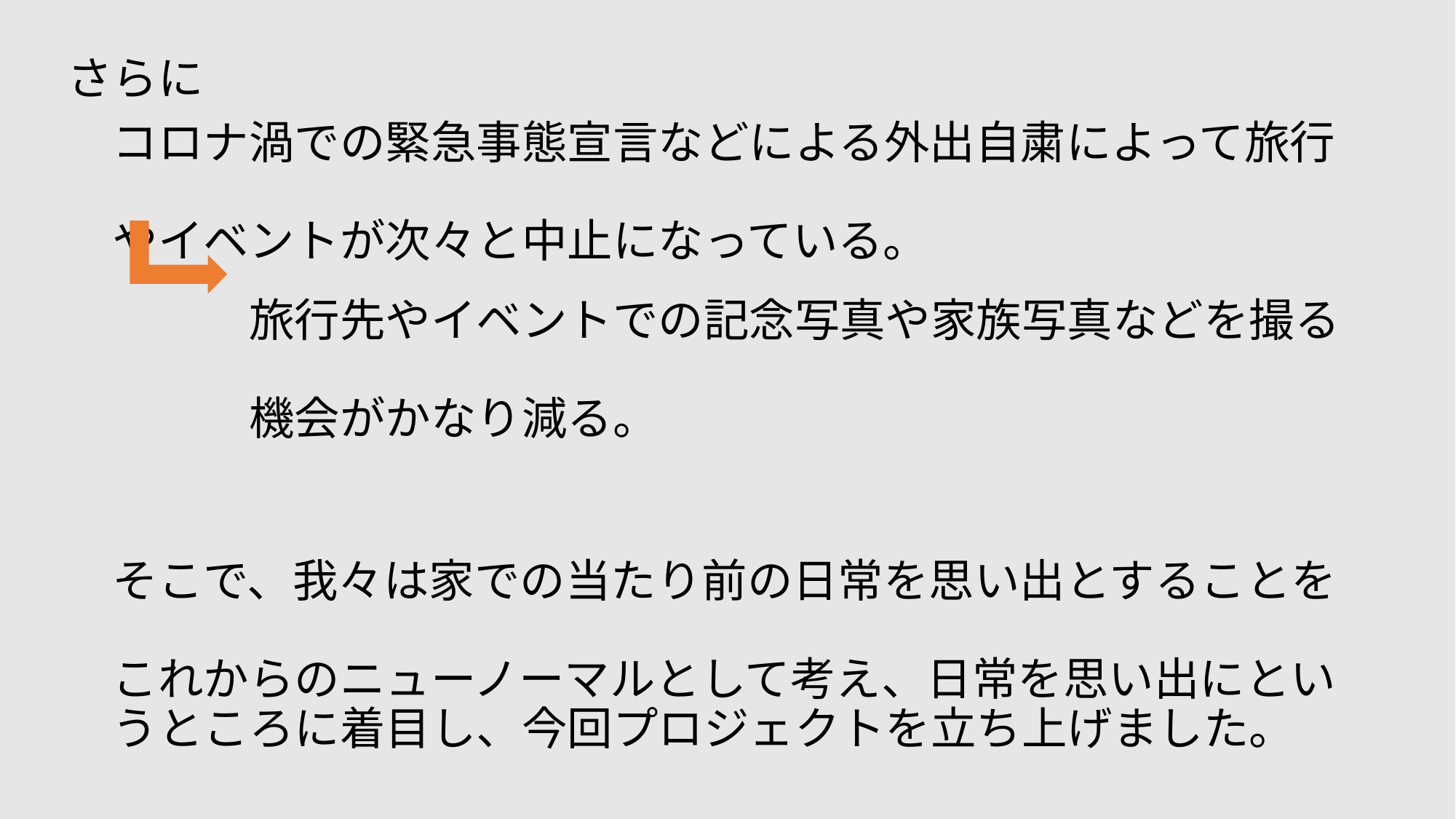

さらに
　コロナ渦での緊急事態宣言などによる外出自粛によって旅行　
　やイベントが次々と中止になっている。
　　　　旅行先やイベントでの記念写真や家族写真などを撮る　
　　　　機会がかなり減る。

　そこで、我々は家での当たり前の日常を思い出とすることを　
　これからのニューノーマルとして考え、日常を思い出にとい
　うところに着目し、今回プロジェクトを立ち上げました。